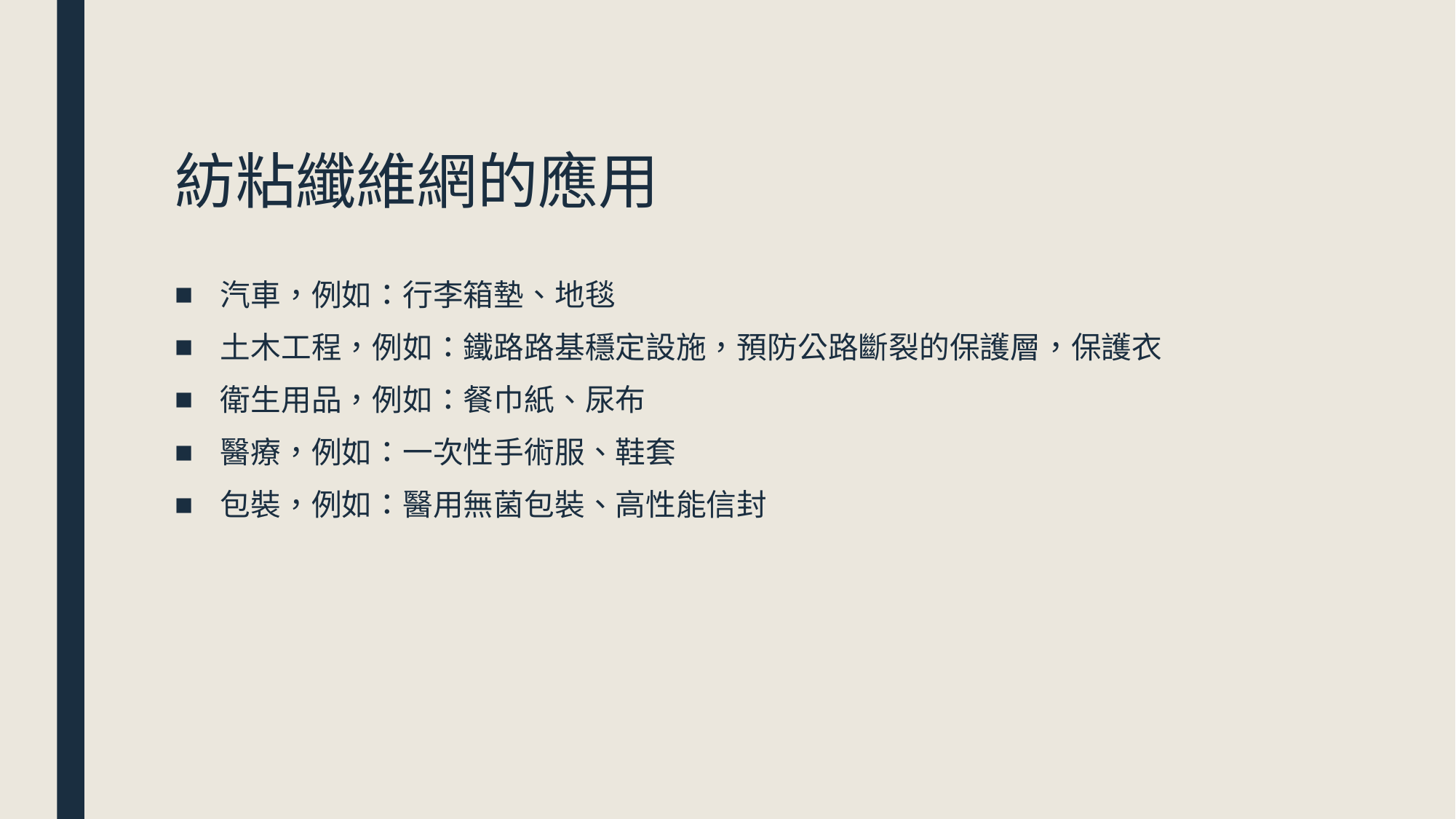

# 紡粘纖維網的應用
汽車，例如：行李箱墊、地毯
土木工程，例如：鐵路路基穩定設施，預防公路斷裂的保護層，保護衣
衛生用品，例如：餐巾紙、尿布
醫療，例如：一次性手術服、鞋套
包裝，例如：醫用無菌包裝、高性能信封